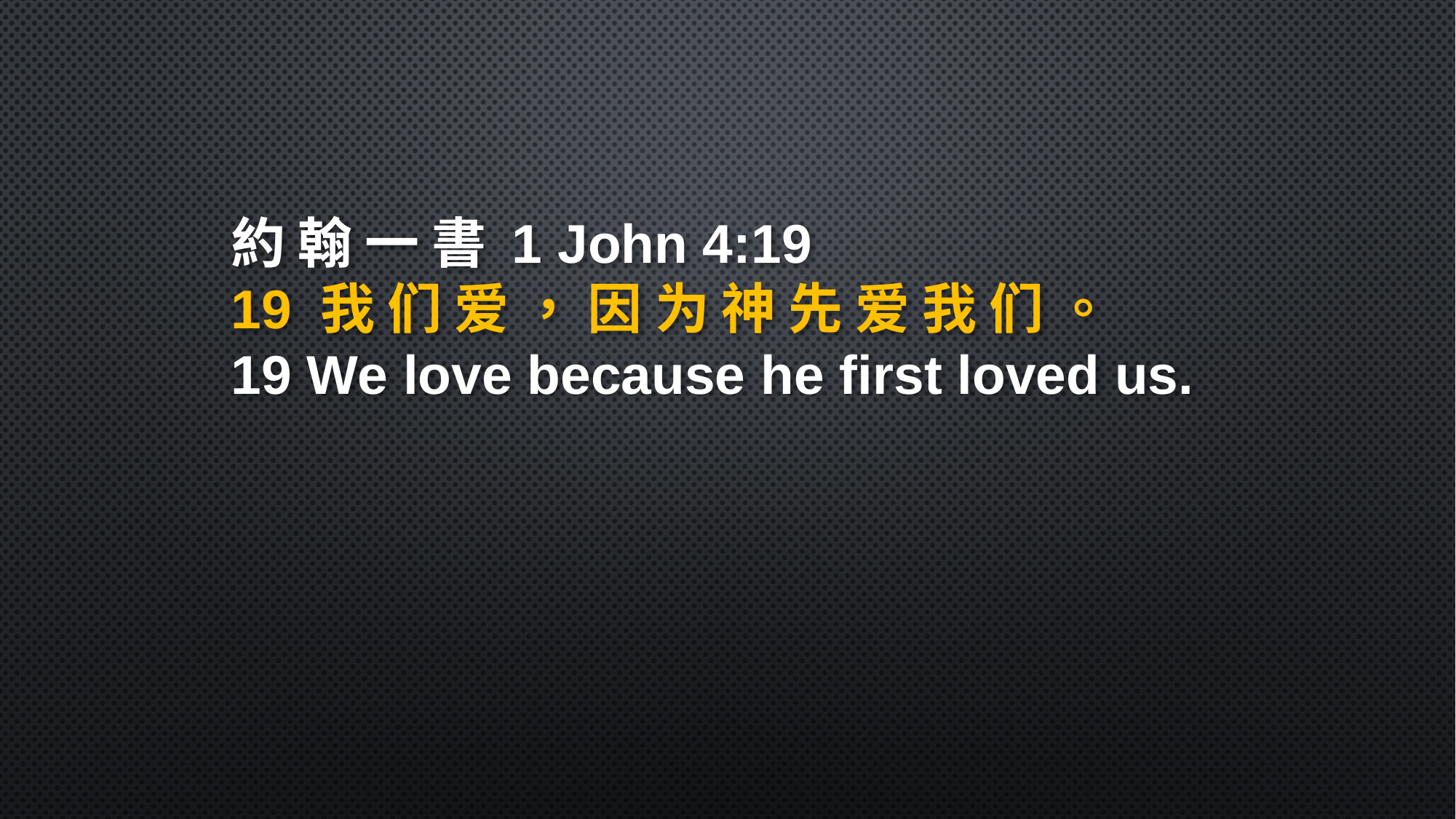

約 翰 一 書 1 John 4:19
19 我 们 爱 ， 因 为 神 先 爱 我 们 。
19 We love because he first loved us.